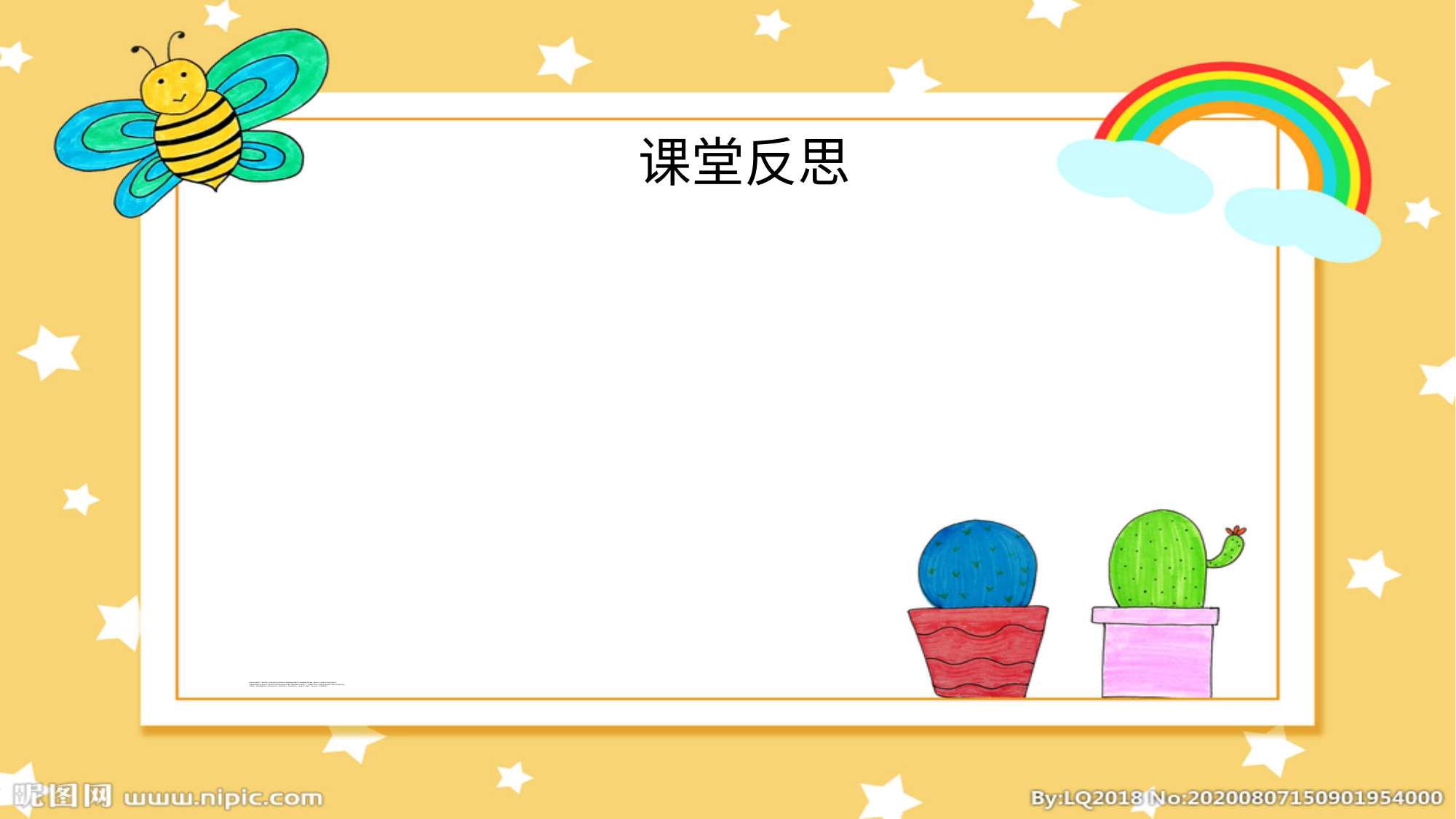

课堂反思
# 1.教师与学生的配合不好，康复训练是一个缓慢且长期的过程，康复教师与个案要经常接触才能清楚了解个案的基本情况和康复需求，并更好地针对个案的情况制定出有效的训练方案。 2.康复教师要积极提升自己的综合能力，康复训练不只是单纯的动作或语言或认知教学，要懂得正确处理个案的突发行为、不良情绪和心理反应。增强自身在课堂中处理与个案建立良好社会关系的能力。 3.训练过程中，教师要掌握课堂节奏，尤其是松弛型的个案，动作幅度不益过大，尽量多做协同动作，少做交替动作，稳定躯干，关注左右差异，以平衡发展为基点。